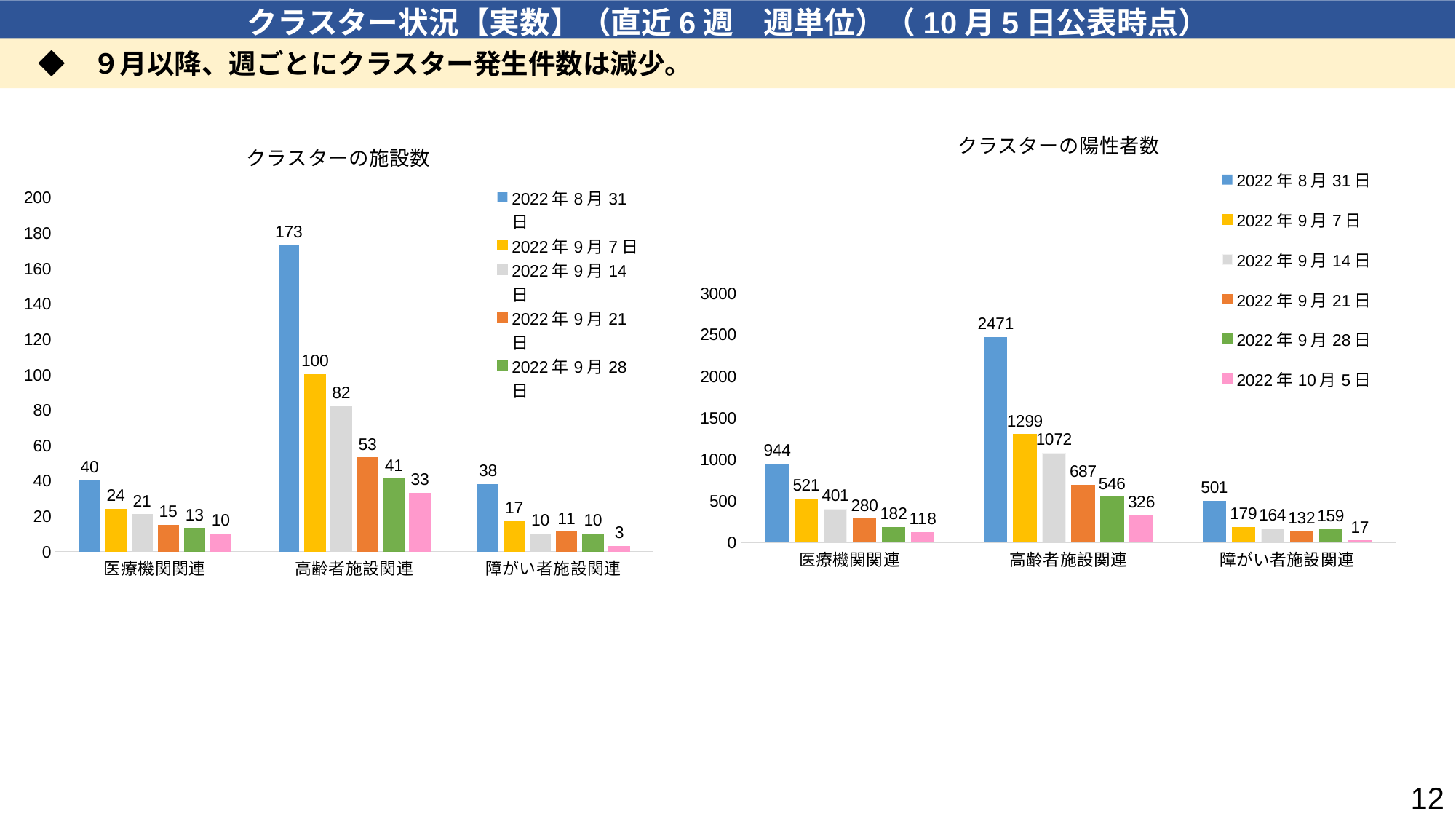

クラスター状況【実数】（直近6週　週単位）（10月5日公表時点）
　◆　９月以降、週ごとにクラスター発生件数は減少。

### Chart: クラスターの陽性者数

| Category | 2022年8月31日 | 2022年9月7日 | 2022年9月14日 | 2022年9月21日 | 2022年9月28日 | 2022年10月5日 |
|---|---|---|---|---|---|---|
| 医療機関関連 | 944.0 | 521.0 | 401.0 | 280.0 | 182.0 | 118.0 |
| 高齢者施設関連 | 2471.0 | 1299.0 | 1072.0 | 687.0 | 546.0 | 326.0 |
| 障がい者施設関連 | 501.0 | 179.0 | 164.0 | 132.0 | 159.0 | 17.0 |

### Chart: クラスターの施設数

| Category | 2022年8月31日 | 2022年9月7日 | 2022年9月14日 | 2022年9月21日 | 2022年9月28日 | 2022年10月5日 |
|---|---|---|---|---|---|---|
| 医療機関関連 | 40.0 | 24.0 | 21.0 | 15.0 | 13.0 | 10.0 |
| 高齢者施設関連 | 173.0 | 100.0 | 82.0 | 53.0 | 41.0 | 33.0 |
| 障がい者施設関連 | 38.0 | 17.0 | 10.0 | 11.0 | 10.0 | 3.0 |
12